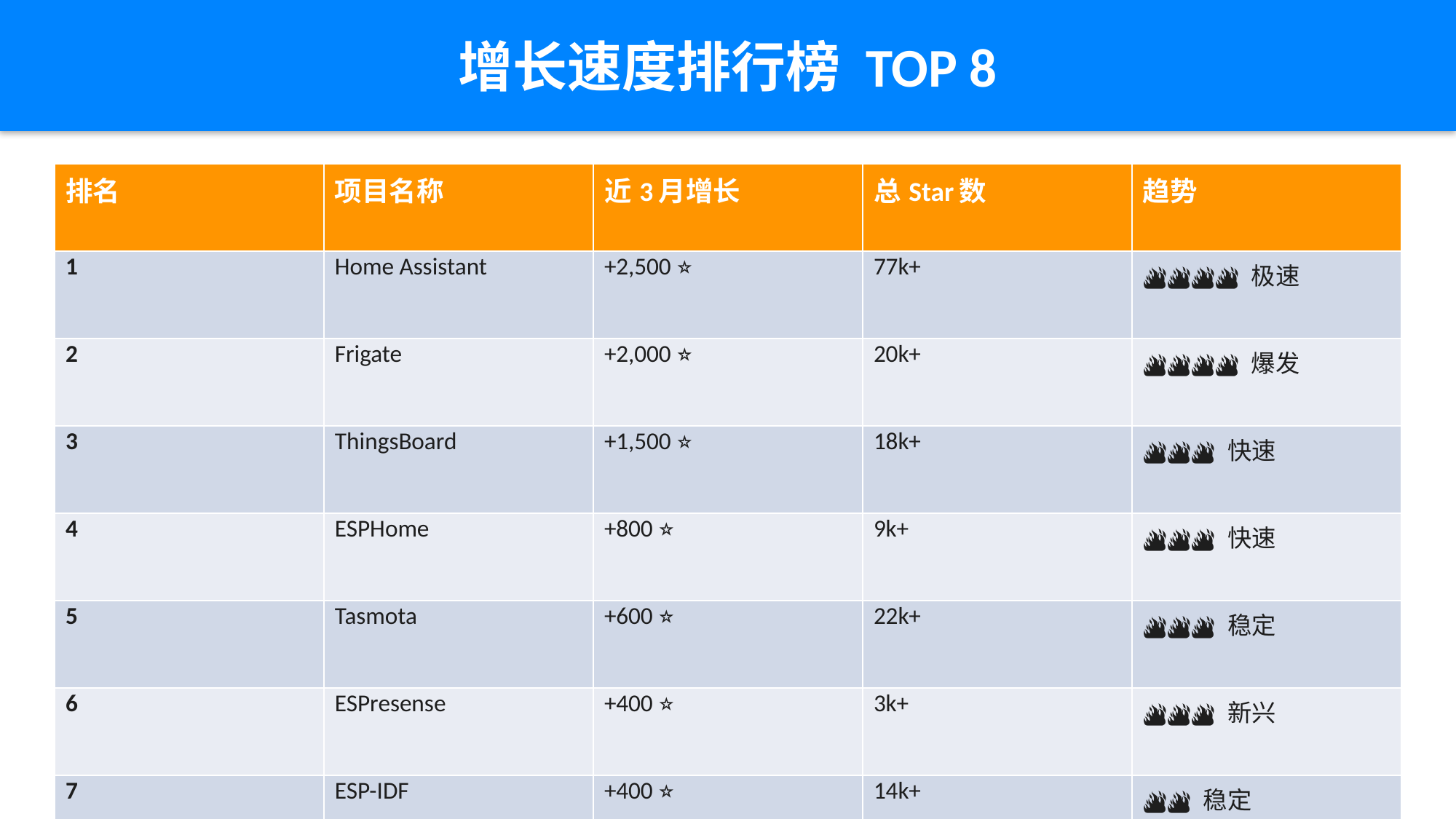

增长速度排行榜 TOP 8
| 排名 | 项目名称 | 近3月增长 | 总Star数 | 趋势 |
| --- | --- | --- | --- | --- |
| 1 | Home Assistant | +2,500 ⭐ | 77k+ | 🔥🔥🔥🔥 极速 |
| 2 | Frigate | +2,000 ⭐ | 20k+ | 🔥🔥🔥🔥 爆发 |
| 3 | ThingsBoard | +1,500 ⭐ | 18k+ | 🔥🔥🔥 快速 |
| 4 | ESPHome | +800 ⭐ | 9k+ | 🔥🔥🔥 快速 |
| 5 | Tasmota | +600 ⭐ | 22k+ | 🔥🔥🔥 稳定 |
| 6 | ESPresense | +400 ⭐ | 3k+ | 🔥🔥🔥 新兴 |
| 7 | ESP-IDF | +400 ⭐ | 14k+ | 🔥🔥 稳定 |
| 8 | Arduino-ESP32 | +350 ⭐ | 14k+ | 🔥🔥 稳定 |